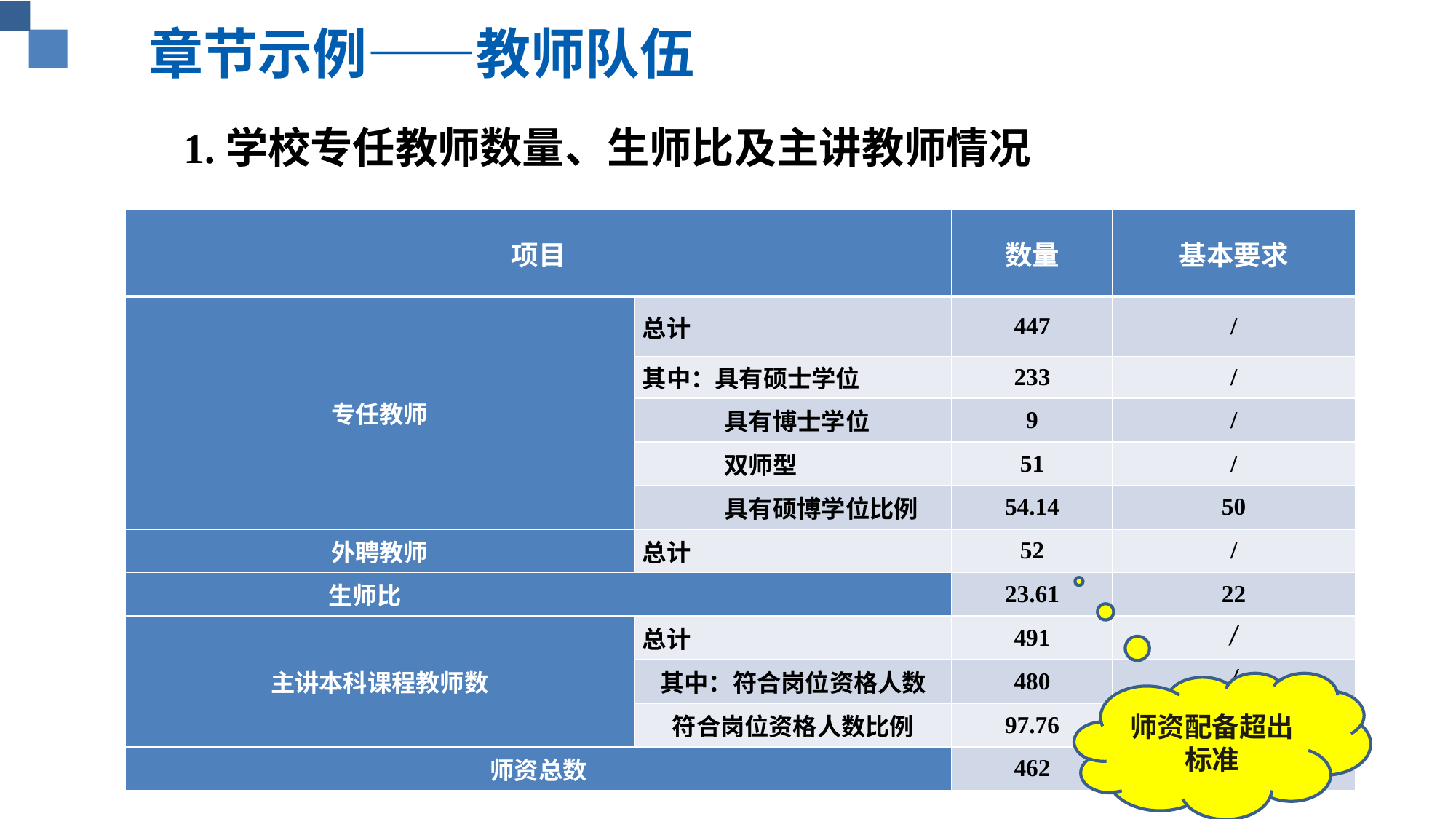

章节示例——教师队伍

           1.学校专任教师数量、生师比及主讲教师情况
| 项目 |  | 数量 | 基本要求 |
| --- | --- | --- | --- |
| 专任教师 | 总计 | 447 | / |
|  | 其中：具有硕士学位 | 233 | / |
|  | 具有博士学位 | 9 | / |
|  | 双师型 | 51 | / |
|  | 具有硕博学位比例 | 54.14 | 50 |
| 外聘教师 | 总计 | 52 | / |
| 生师比 |  | 23.61 | 22 |
| 主讲本科课程教师数 | 总计 | 491 | / |
|  | 其中：符合岗位资格人数 | 480 | / |
|  | 符合岗位资格人数比例 | 97.76 | 90% |
| 师资总数 |  | 462 | / |
师资配备超出标准